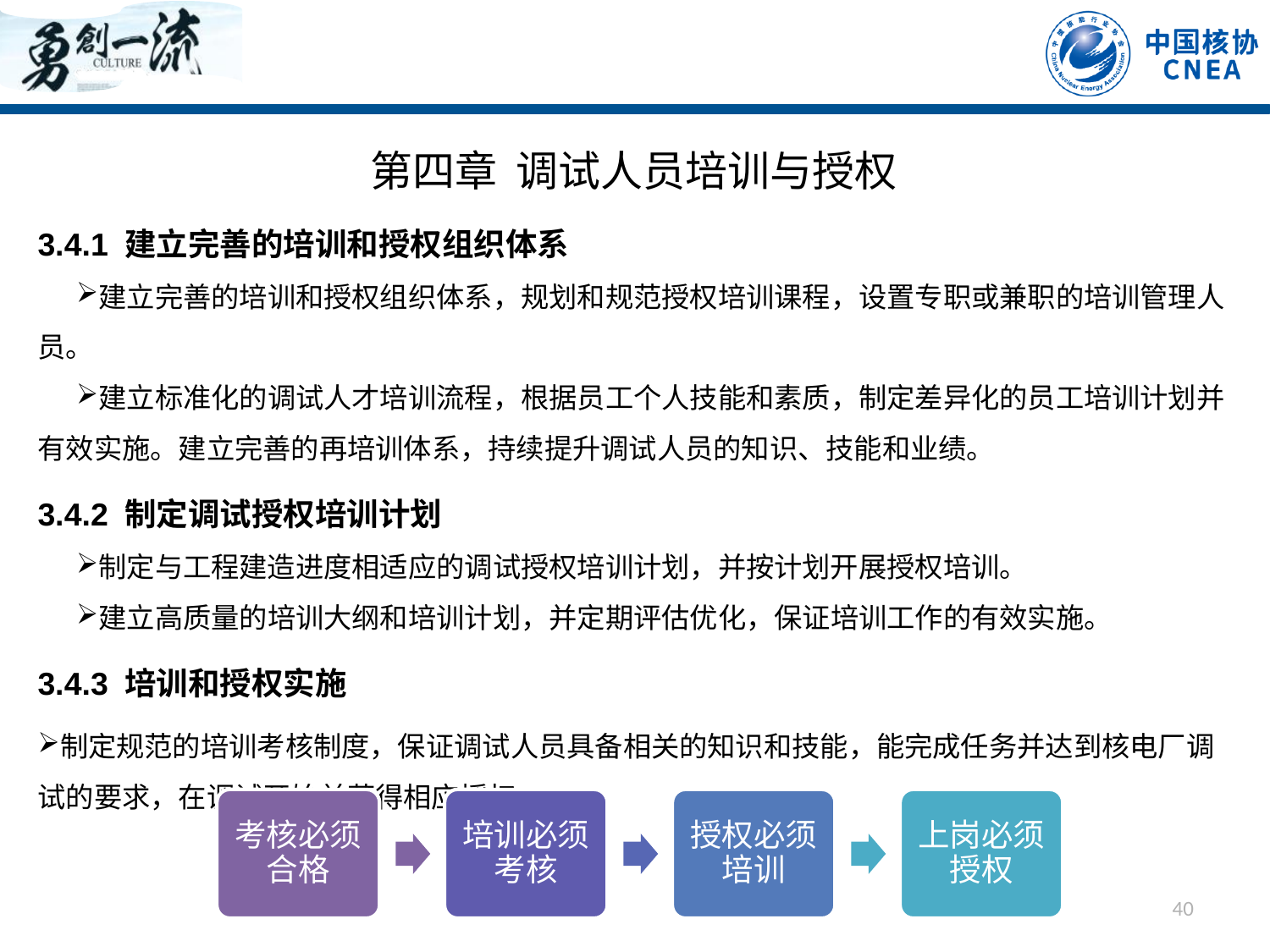

第四章  调试人员培训与授权
3.4.1 建立完善的培训和授权组织体系
建立完善的培训和授权组织体系，规划和规范授权培训课程，设置专职或兼职的培训管理人员。
建立标准化的调试人才培训流程，根据员工个人技能和素质，制定差异化的员工培训计划并有效实施。建立完善的再培训体系，持续提升调试人员的知识、技能和业绩。
3.4.2 制定调试授权培训计划
制定与工程建造进度相适应的调试授权培训计划，并按计划开展授权培训。
建立高质量的培训大纲和培训计划，并定期评估优化，保证培训工作的有效实施。
3.4.3 培训和授权实施
制定规范的培训考核制度，保证调试人员具备相关的知识和技能，能完成任务并达到核电厂调试的要求，在调试开始前获得相应授权。
考核必须合格

培训必须考核

授权必须培训

上岗必须授权
40